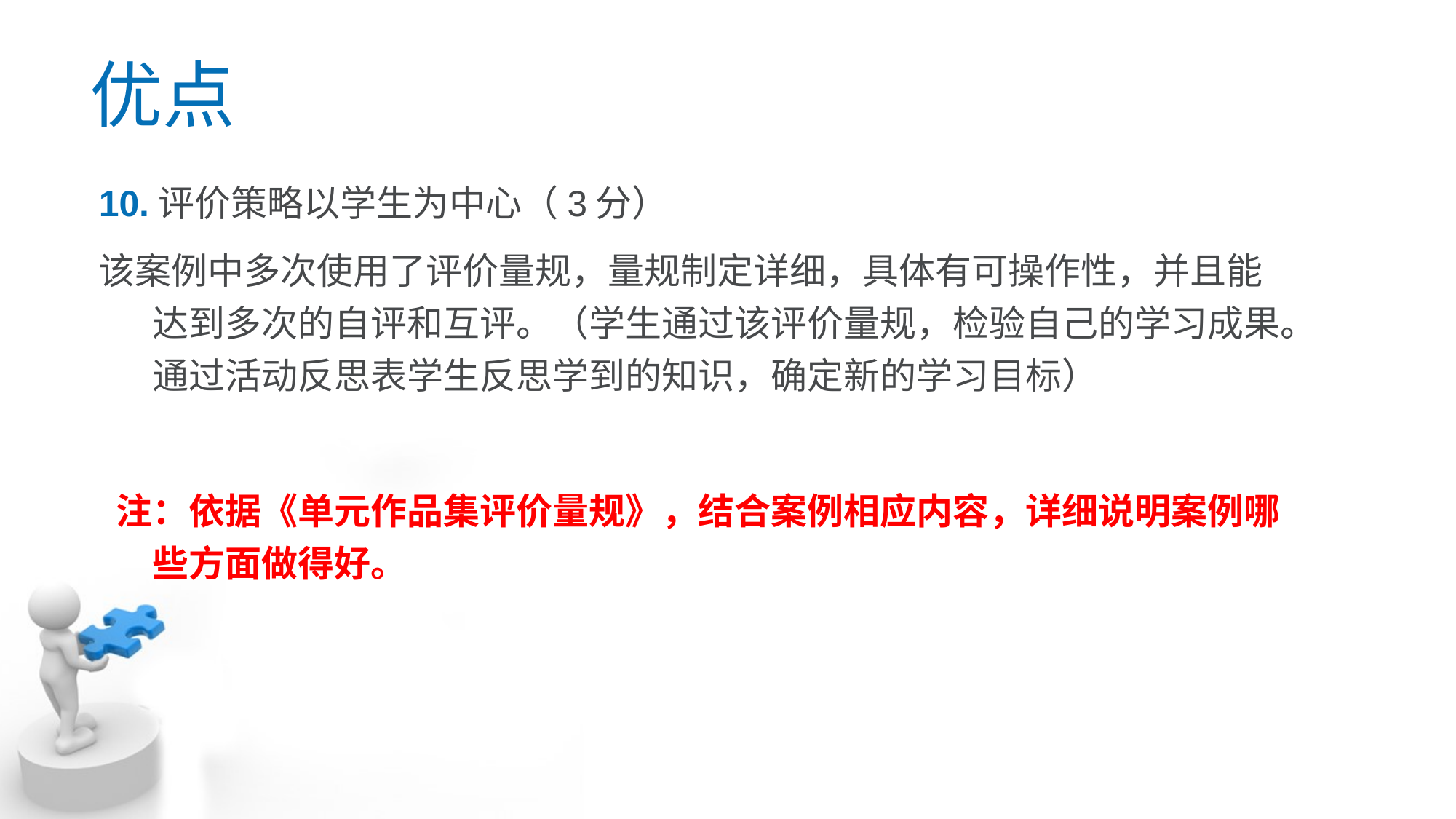

优点
10.评价策略以学生为中心（3分）
该案例中多次使用了评价量规，量规制定详细，具体有可操作性，并且能达到多次的自评和互评。（学生通过该评价量规，检验自己的学习成果。通过活动反思表学生反思学到的知识，确定新的学习目标）

 注：依据《单元作品集评价量规》，结合案例相应内容，详细说明案例哪些方面做得好。